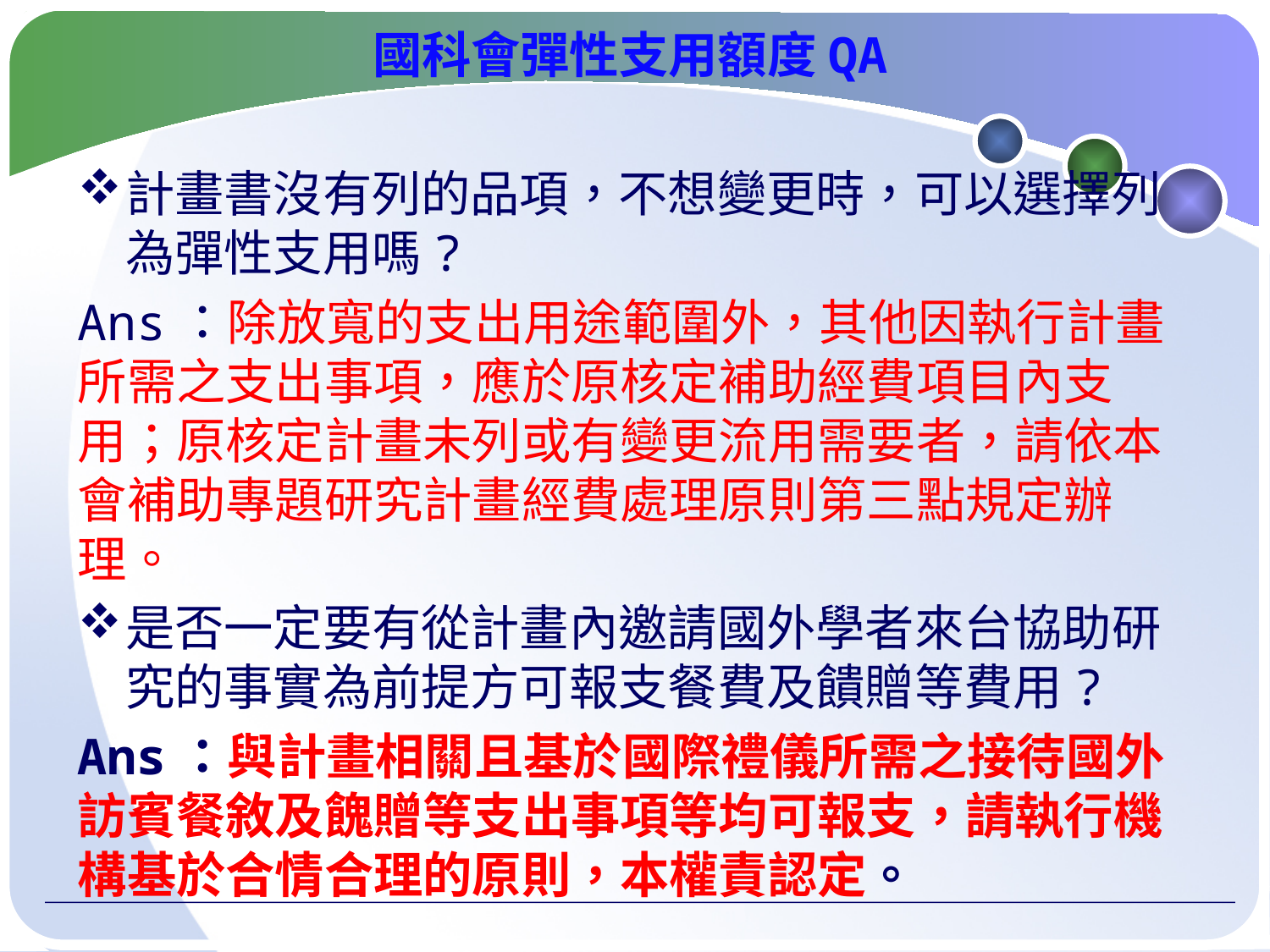

# 國科會彈性支用額度QA
計畫書沒有列的品項，不想變更時，可以選擇列為彈性支用嗎?
Ans：除放寬的支出用途範圍外，其他因執行計畫所需之支出事項，應於原核定補助經費項目內支用；原核定計畫未列或有變更流用需要者，請依本會補助專題研究計畫經費處理原則第三點規定辦理。
是否一定要有從計畫內邀請國外學者來台協助研究的事實為前提方可報支餐費及饋贈等費用?
Ans：與計畫相關且基於國際禮儀所需之接待國外訪賓餐敘及餽贈等支出事項等均可報支，請執行機構基於合情合理的原則，本權責認定。